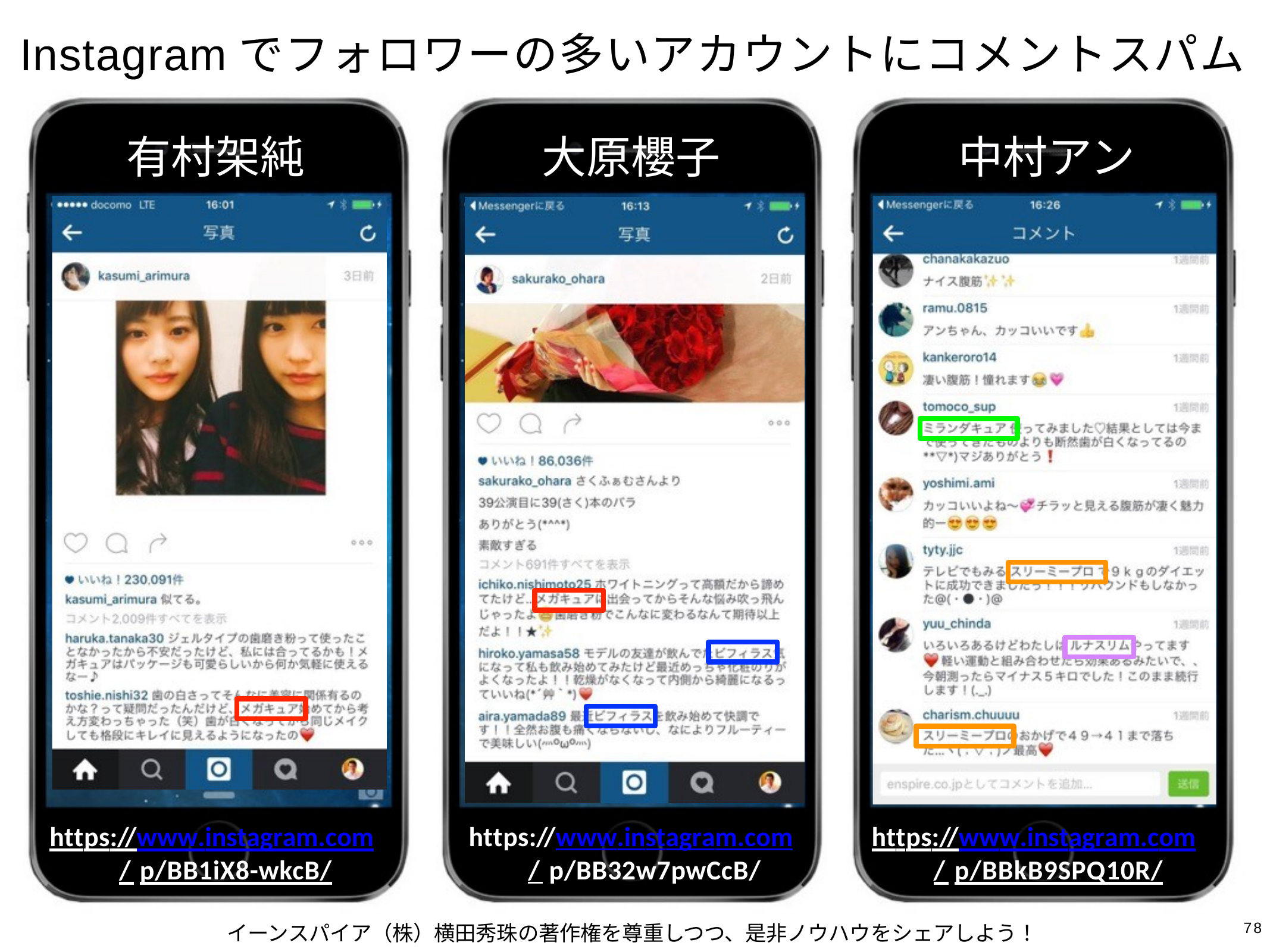

# Instagramでフォロワーの多いアカウントにコメントスパム

有村架純	大原櫻子	中村アン

https://www.instagram.com/  p/BB1iX8-wkcB/
https://www.instagram.com/  p/BB32w7pwCcB/
https://www.instagram.com/  p/BBkB9SPQ10R/
78
イーンスパイア（株）横田秀珠の著作権を尊重しつつ、是非ノウハウをシェアしよう！